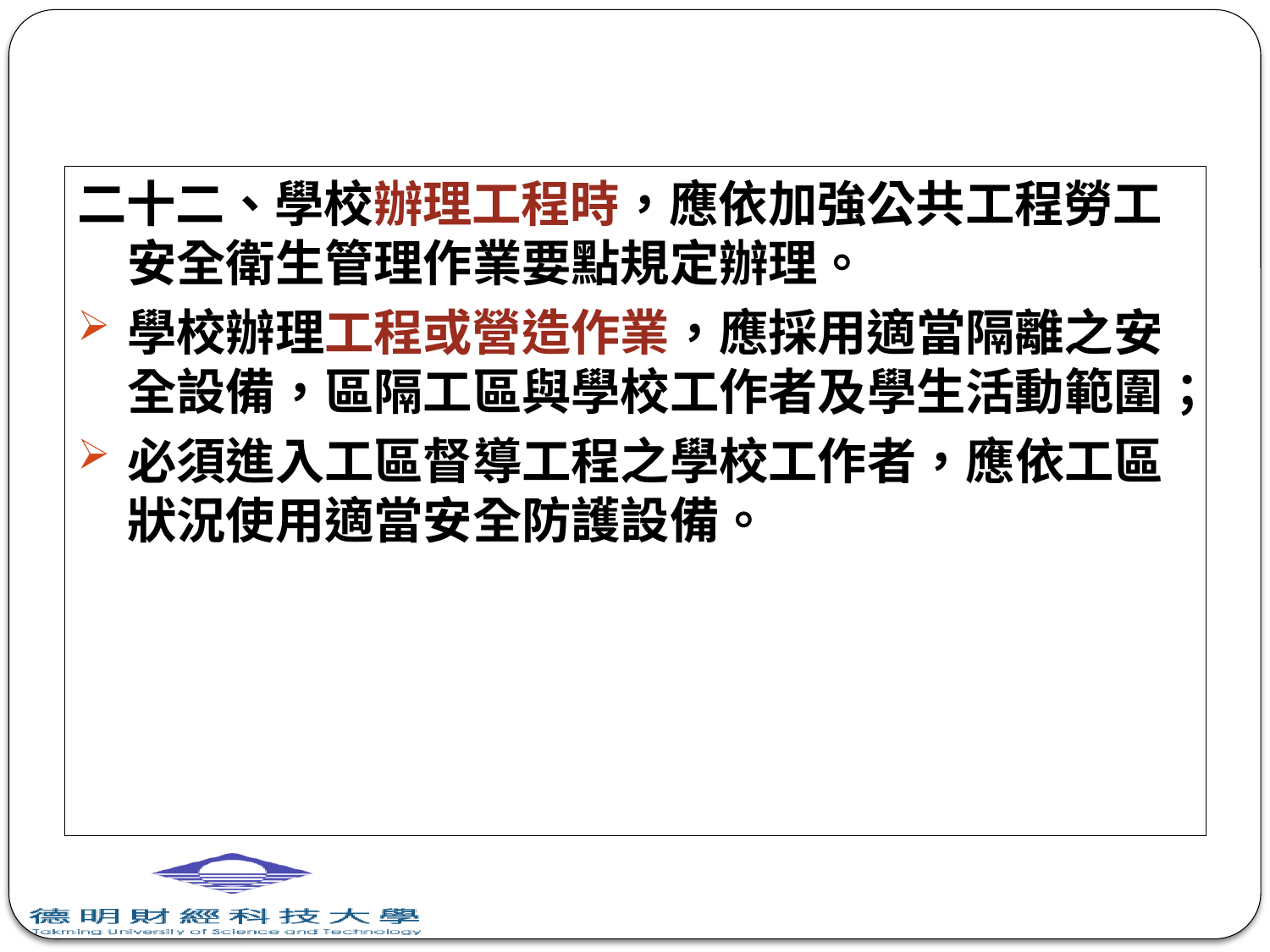

二十二、學校辦理工程時，應依加強公共工程勞工安全衛生管理作業要點規定辦理。
學校辦理工程或營造作業，應採用適當隔離之安全設備，區隔工區與學校工作者及學生活動範圍；
必須進入工區督導工程之學校工作者，應依工區狀況使用適當安全防護設備。